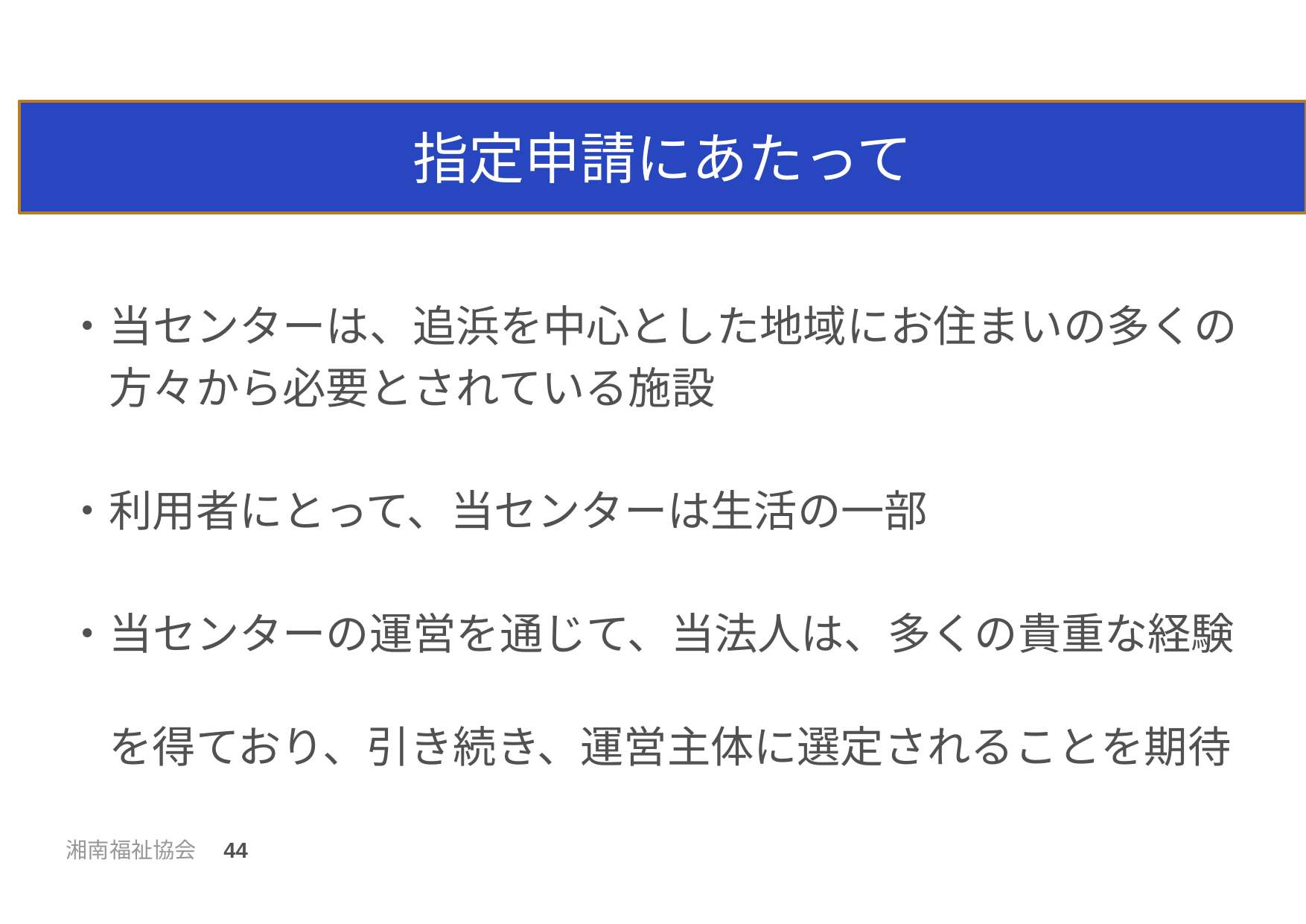

指定申請にあたって

・当センターは、追浜を中心とした地域にお住まいの多くの
　方々から必要とされている施設

・利用者にとって、当センターは生活の一部

・当センターの運営を通じて、当法人は、多くの貴重な経験
　を得ており、引き続き、運営主体に選定されることを期待

湘南福祉協会　44